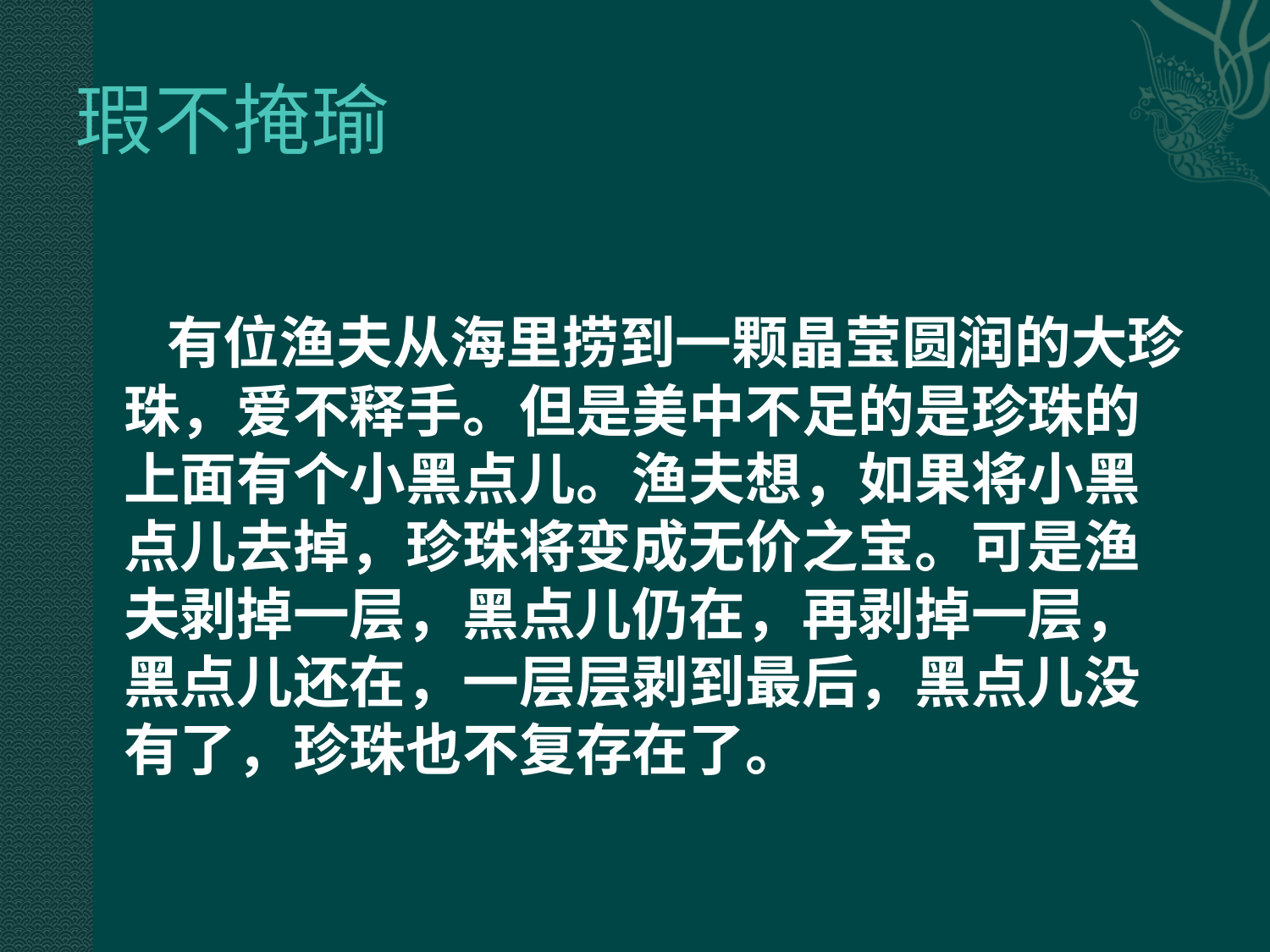

# 瑕不掩瑜

      有位渔夫从海里捞到一颗晶莹圆润的大珍珠，爱不释手。但是美中不足的是珍珠的上面有个小黑点儿。渔夫想，如果将小黑点儿去掉，珍珠将变成无价之宝。可是渔夫剥掉一层，黑点儿仍在，再剥掉一层，黑点儿还在，一层层剥到最后，黑点儿没有了，珍珠也不复存在了。